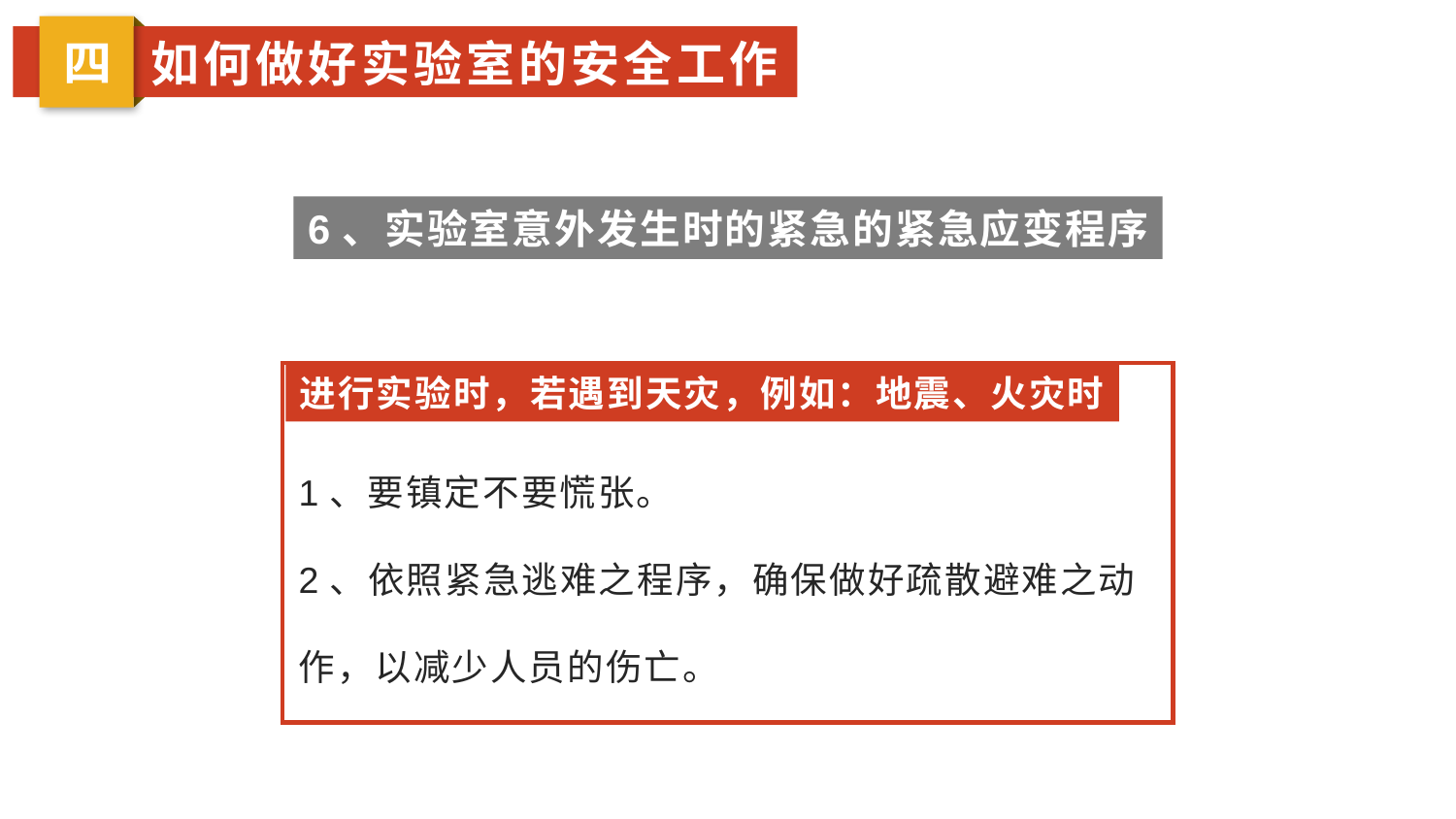

四

如何做好实验室的安全工作

6、实验室意外发生时的紧急的紧急应变程序

进行实验时，若遇到天灾，例如：地震、火灾时
1、要镇定不要慌张。
2、依照紧急逃难之程序，确保做好疏散避难之动作，以减少人员的伤亡。